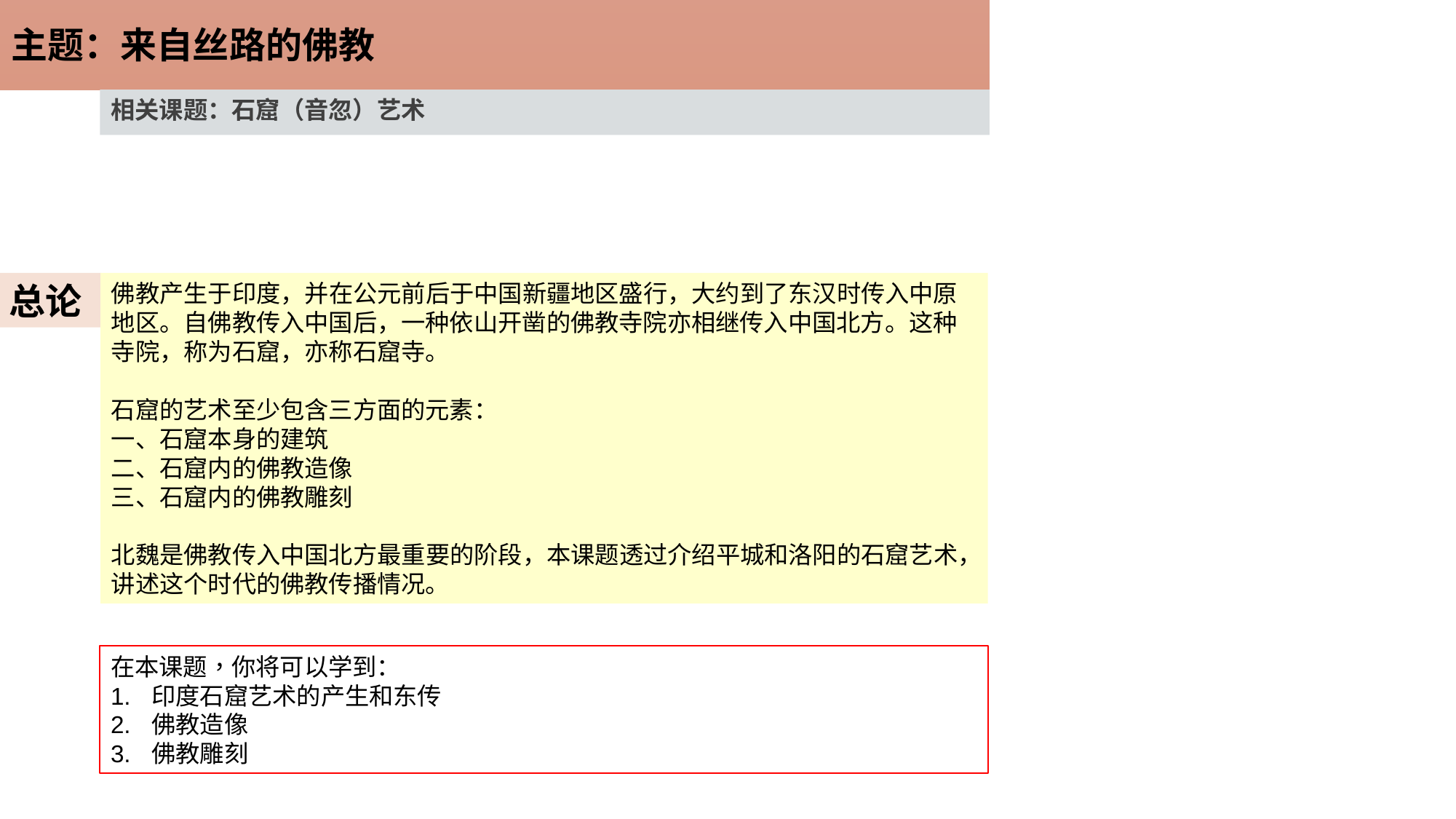

主题：来自丝路的佛教
相关课题：石窟（音忽）艺术
总论
佛教产生于印度，并在公元前后于中国新疆地区盛行，大约到了东汉时传入中原地区。自佛教传入中国后，一种依山开凿的佛教寺院亦相继传入中国北方。这种寺院，称为石窟，亦称石窟寺。

石窟的艺术至少包含三方面的元素：
一、石窟本身的建筑
二、石窟内的佛教造像
三、石窟内的佛教雕刻

北魏是佛教传入中国北方最重要的阶段，本课题透过介绍平城和洛阳的石窟艺术，讲述这个时代的佛教传播情况。
在本课题，你将可以学到：
印度石窟艺术的产生和东传
佛教造像
佛教雕刻